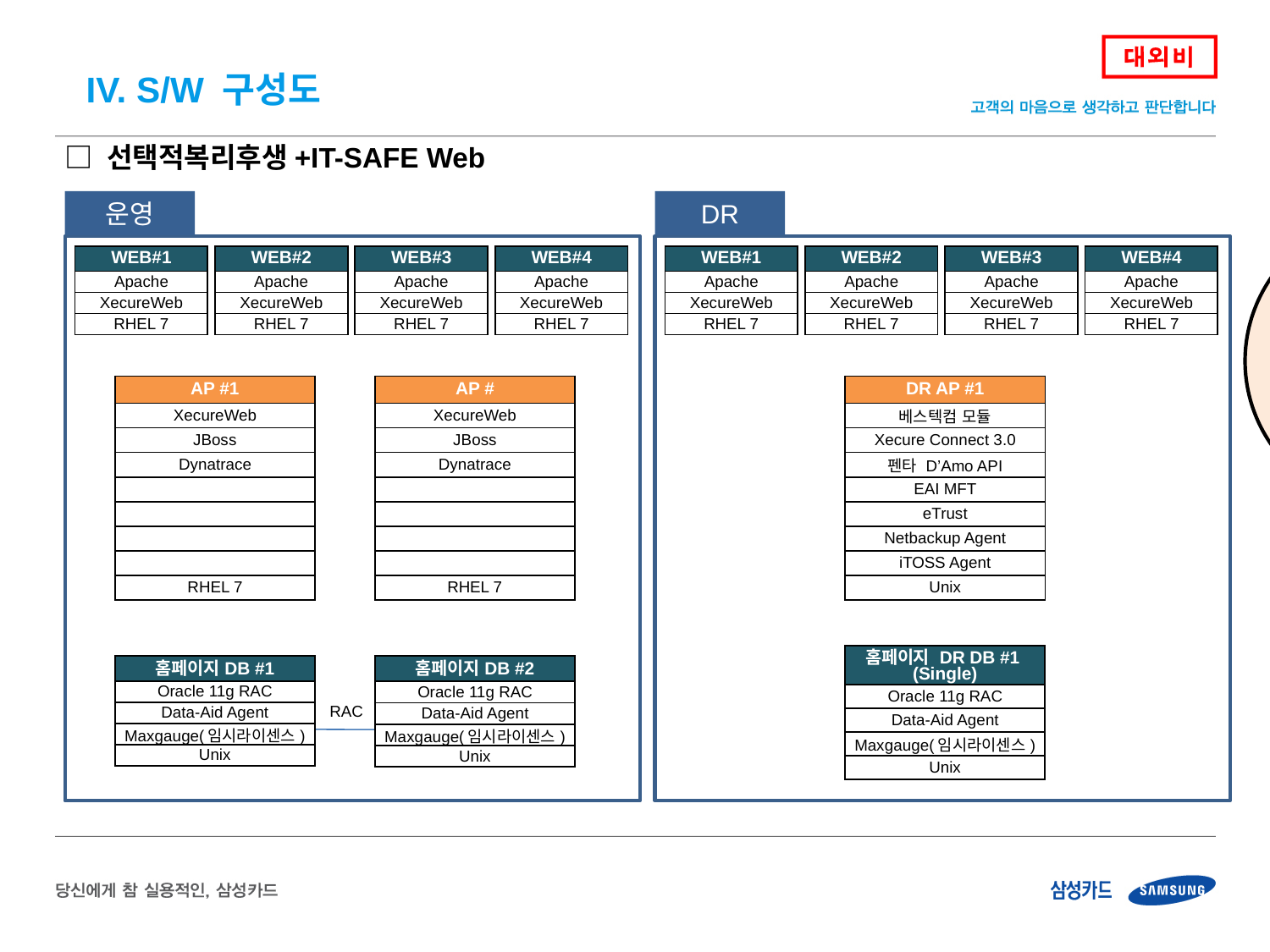

IV. S/W 구성도
□ 선택적복리후생+IT-SAFE Web
운영
DR
영실 작성

| WEB#1 |
| --- |
| Apache |
| XecureWeb |
| RHEL 7 |
| WEB#2 |
| --- |
| Apache |
| XecureWeb |
| RHEL 7 |
| WEB#3 |
| --- |
| Apache |
| XecureWeb |
| RHEL 7 |
| WEB#4 |
| --- |
| Apache |
| XecureWeb |
| RHEL 7 |
| WEB#1 |
| --- |
| Apache |
| XecureWeb |
| RHEL 7 |
| WEB#2 |
| --- |
| Apache |
| XecureWeb |
| RHEL 7 |
| WEB#3 |
| --- |
| Apache |
| XecureWeb |
| RHEL 7 |
| WEB#4 |
| --- |
| Apache |
| XecureWeb |
| RHEL 7 |
| AP #1 |
| --- |
| XecureWeb |
| JBoss |
| Dynatrace |
|  |
|  |
|  |
|  |
| RHEL 7 |
| AP # |
| --- |
| XecureWeb |
| JBoss |
| Dynatrace |
|  |
|  |
|  |
|  |
| RHEL 7 |
| DR AP #1 |
| --- |
| 베스텍컴 모듈 |
| Xecure Connect 3.0 |
| 펜타 D’Amo API |
| EAI MFT |
| eTrust |
| Netbackup Agent |
| iTOSS Agent |
| Unix |
| 홈페이지 DR DB #1 (Single) |
| --- |
| Oracle 11g RAC |
| Data-Aid Agent |
| Maxgauge(임시라이센스) |
| Unix |
| 홈페이지DB #1 |
| --- |
| Oracle 11g RAC |
| Data-Aid Agent |
| Maxgauge(임시라이센스) |
| Unix |
| 홈페이지DB #2 |
| --- |
| Oracle 11g RAC |
| Data-Aid Agent |
| Maxgauge(임시라이센스) |
| Unix |
RAC